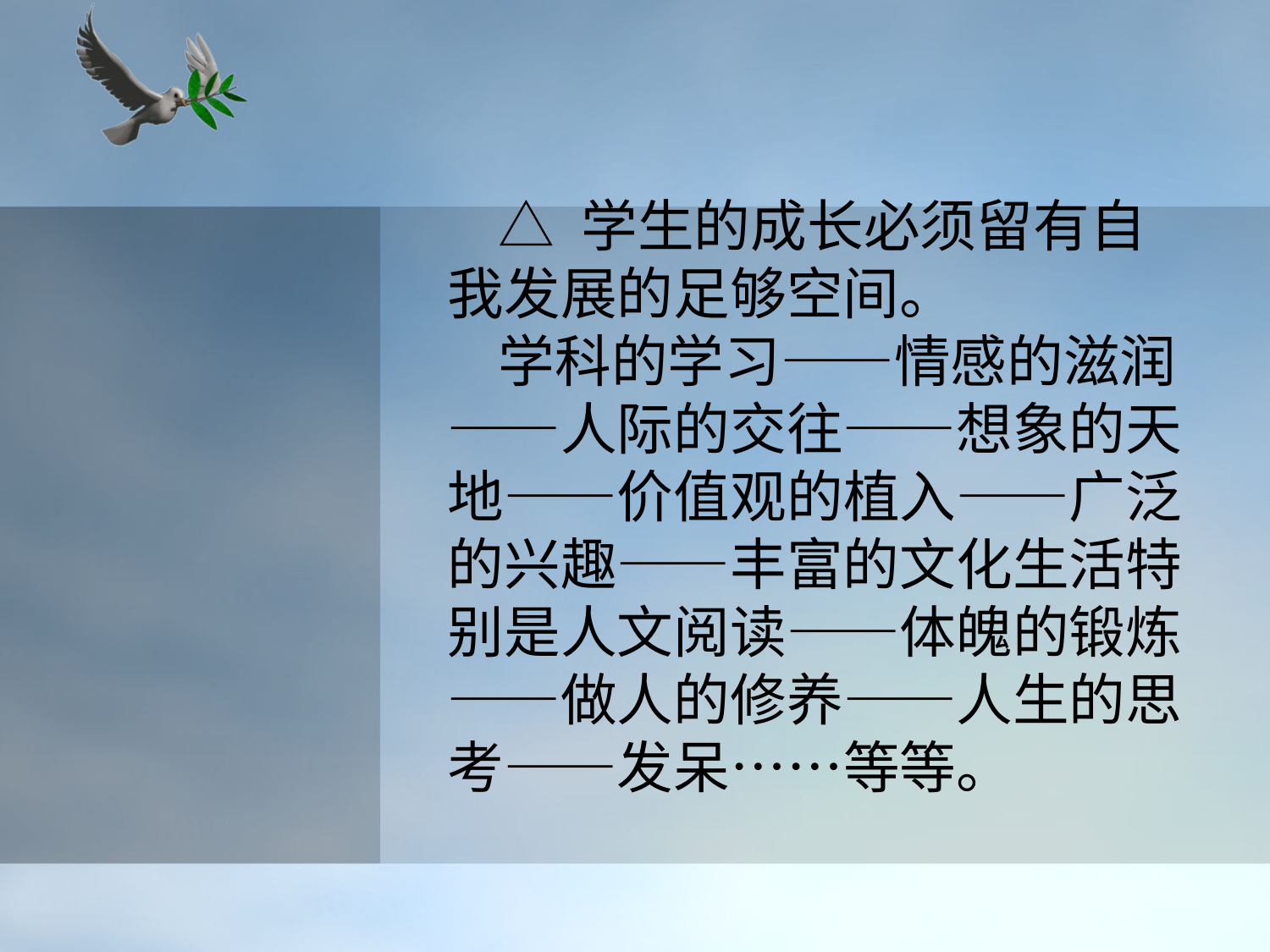

# △ 学生的成长必须留有自我发展的足够空间。 学科的学习——情感的滋润——人际的交往——想象的天地——价值观的植入——广泛的兴趣——丰富的文化生活特别是人文阅读——体魄的锻炼——做人的修养——人生的思考——发呆……等等。